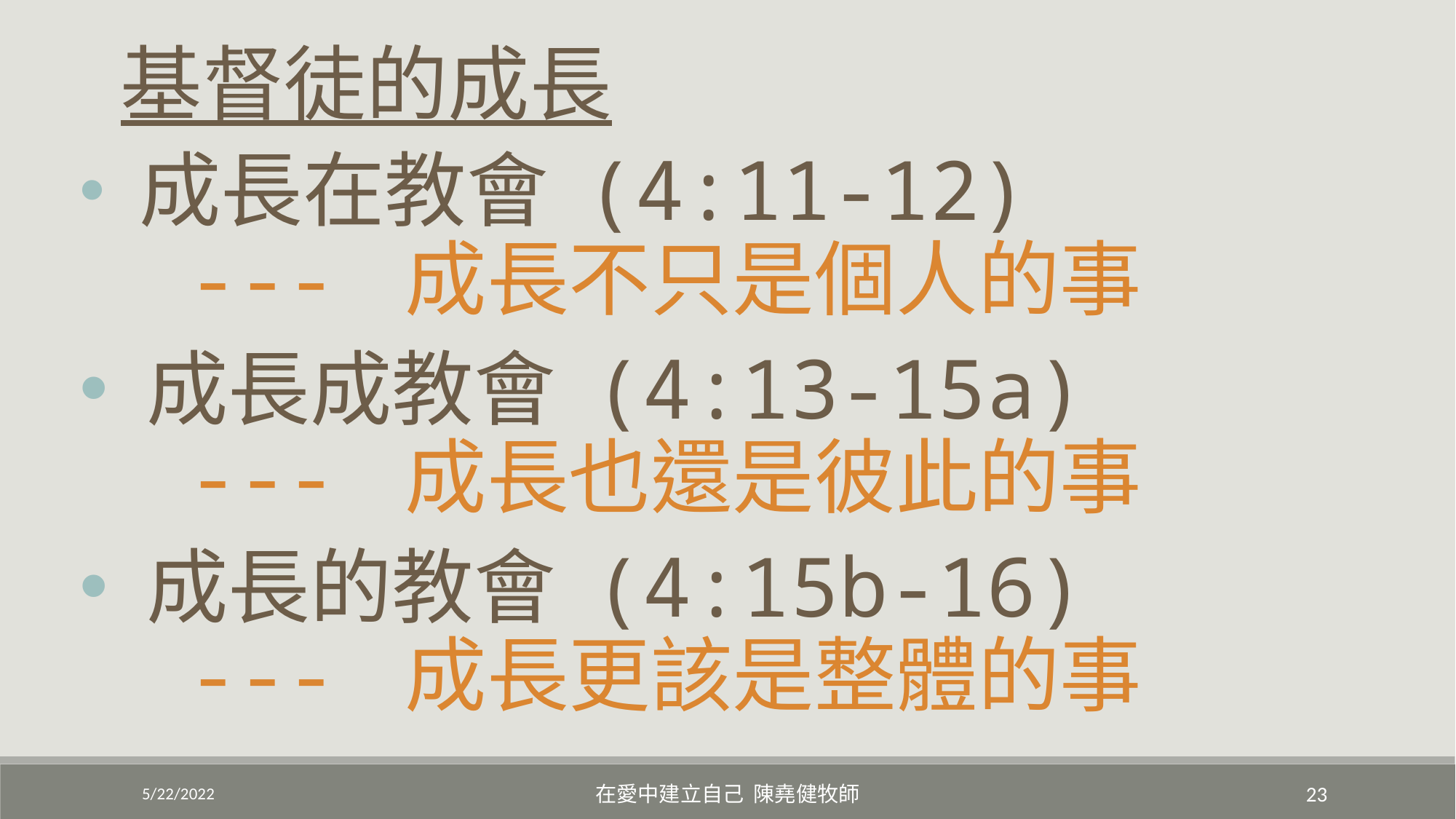

基督徒的成長
 成長在教會 (4:11-12)
  --- 成長不只是個人的事
 成長成教會 (4:13-15a)
  --- 成長也還是彼此的事
 成長的教會 (4:15b-16)
  --- 成長更該是整體的事

5/22/2022
在愛中建立自己  陳堯健牧師
23